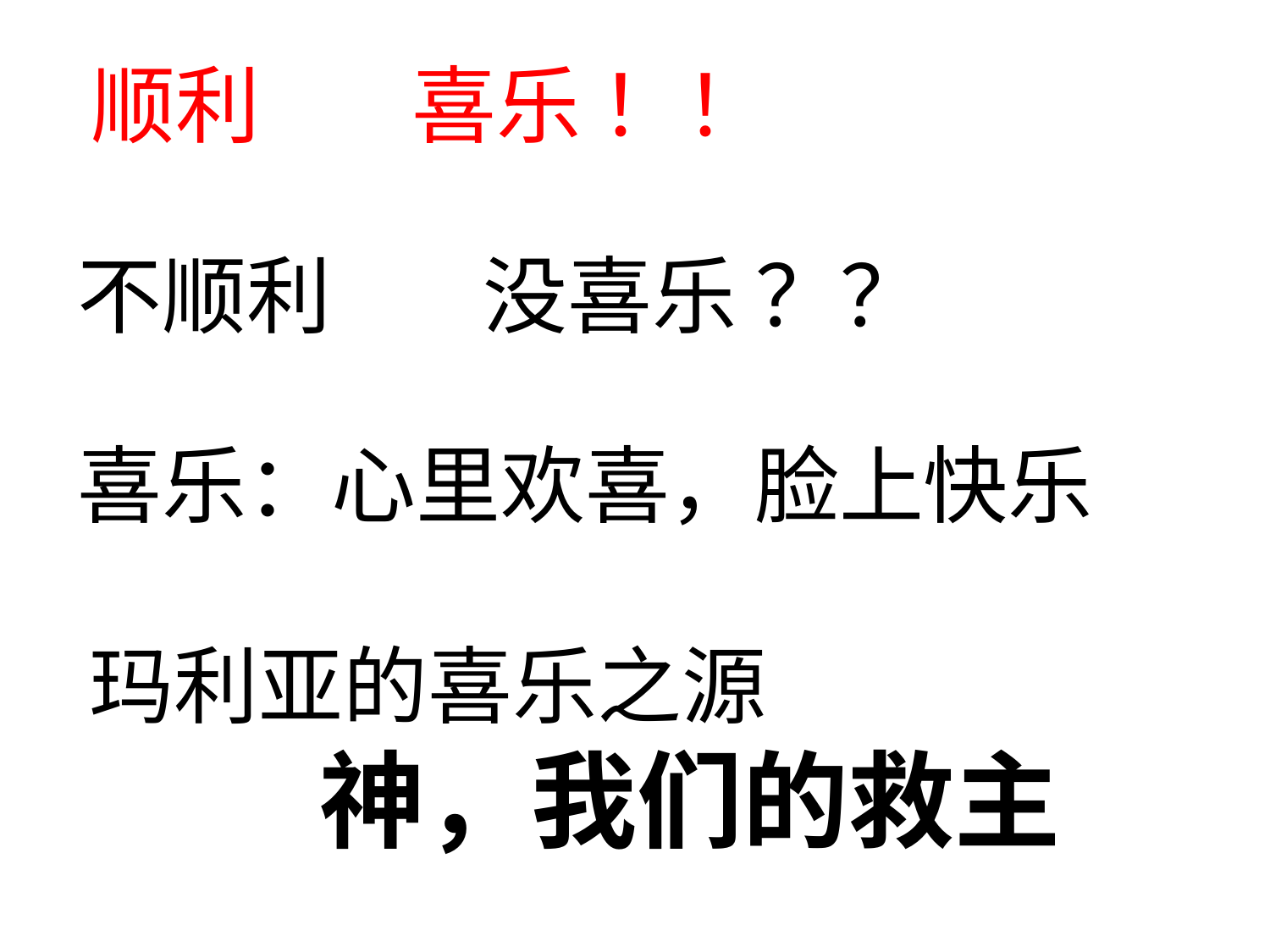

顺利        喜乐 ！！
不顺利        没喜乐 ？？
喜乐：心里欢喜，脸上快乐
玛利亚的喜乐之源
           神，我们的救主